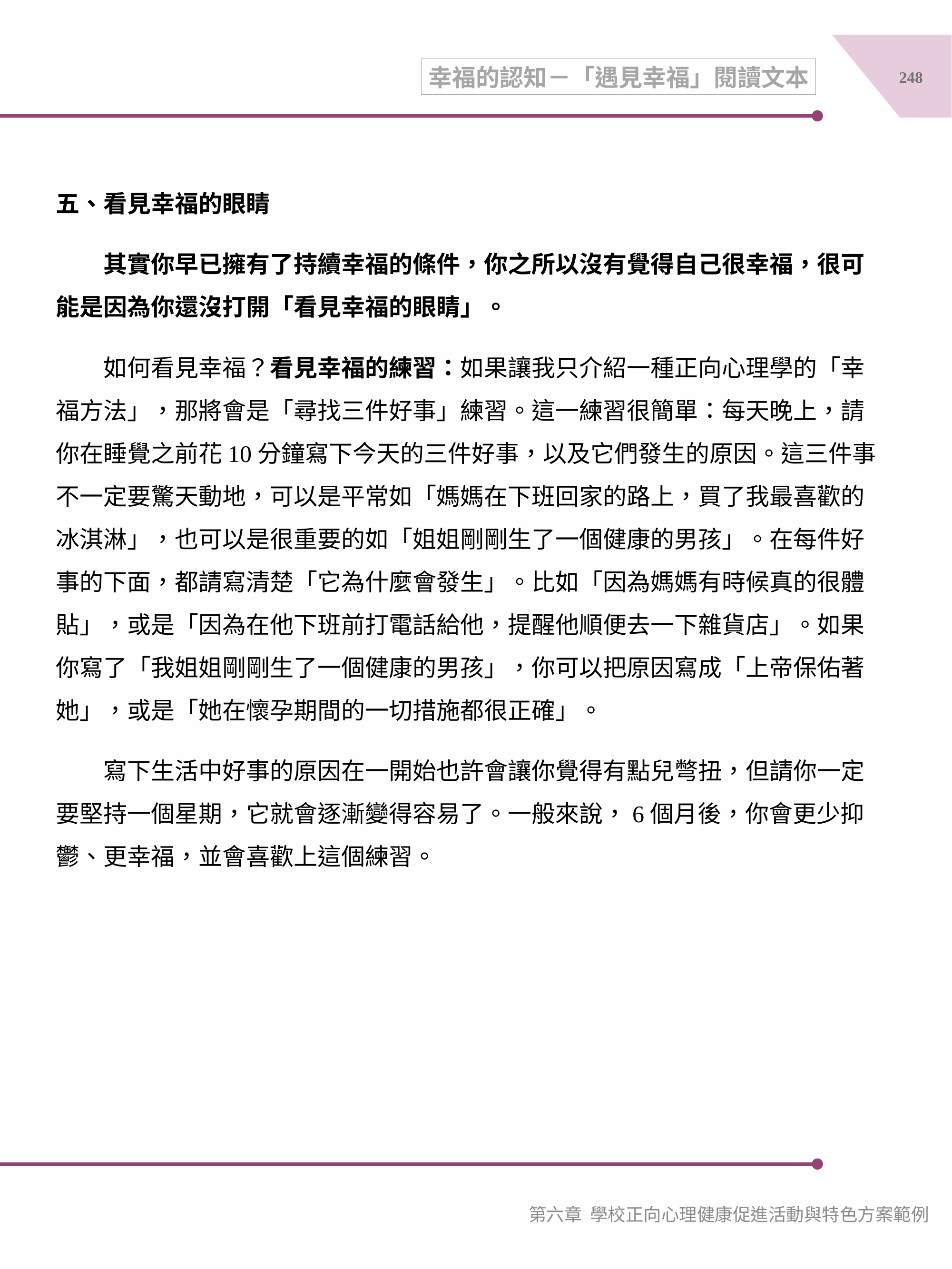

248
幸福的認知－「遇見幸福」閱讀文本
五、看見幸福的眼睛
　　其實你早已擁有了持續幸福的條件，你之所以沒有覺得自己很幸福，很可能是因為你還沒打開「看見幸福的眼睛」。
　　如何看見幸福？看見幸福的練習：如果讓我只介紹一種正向心理學的「幸福方法」，那將會是「尋找三件好事」練習。這一練習很簡單：每天晚上，請你在睡覺之前花10分鐘寫下今天的三件好事，以及它們發生的原因。這三件事不一定要驚天動地，可以是平常如「媽媽在下班回家的路上，買了我最喜歡的冰淇淋」，也可以是很重要的如「姐姐剛剛生了一個健康的男孩」。在每件好事的下面，都請寫清楚「它為什麼會發生」。比如「因為媽媽有時候真的很體貼」，或是「因為在他下班前打電話給他，提醒他順便去一下雜貨店」。如果你寫了「我姐姐剛剛生了一個健康的男孩」，你可以把原因寫成「上帝保佑著她」，或是「她在懷孕期間的一切措施都很正確」。
　　寫下生活中好事的原因在一開始也許會讓你覺得有點兒彆扭，但請你一定要堅持一個星期，它就會逐漸變得容易了。一般來說，6個月後，你會更少抑鬱、更幸福，並會喜歡上這個練習。
第六章  學校正向心理健康促進活動與特色方案範例